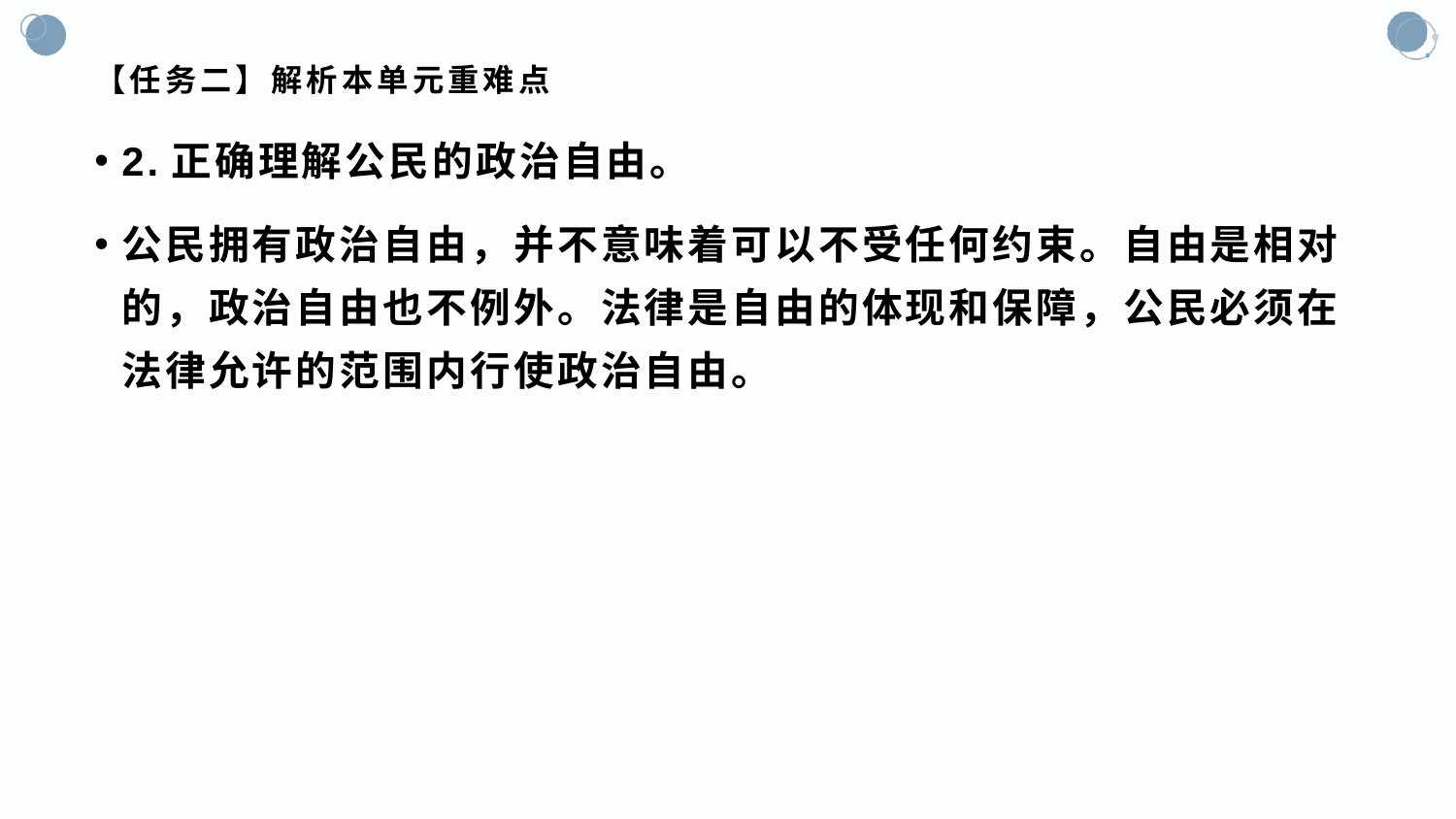

# 【任务二】解析本单元重难点
2.正确理解公民的政治自由。
公民拥有政治自由，并不意味着可以不受任何约束。自由是相对的，政治自由也不例外。法律是自由的体现和保障，公民必须在法律允许的范围内行使政治自由。